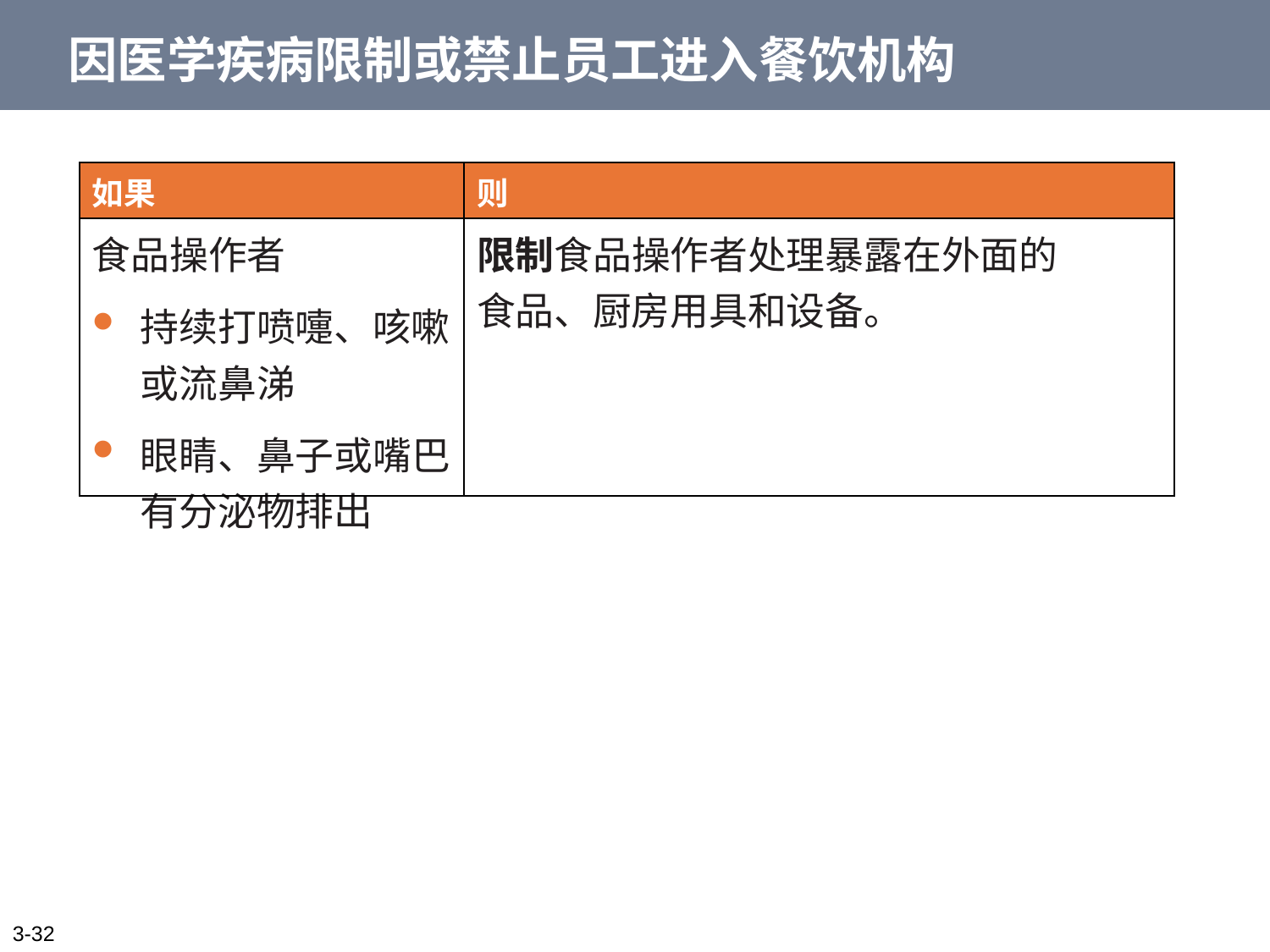

# 因医学疾病限制或禁止员工进入餐饮机构
| 如果 | 则 |
| --- | --- |
| 食品操作者 持续打喷嚏、咳嗽或流鼻涕 眼睛、鼻子或嘴巴有分泌物排出 | 限制食品操作者处理暴露在外面的 食品、厨房用具和设备。 |
3-32